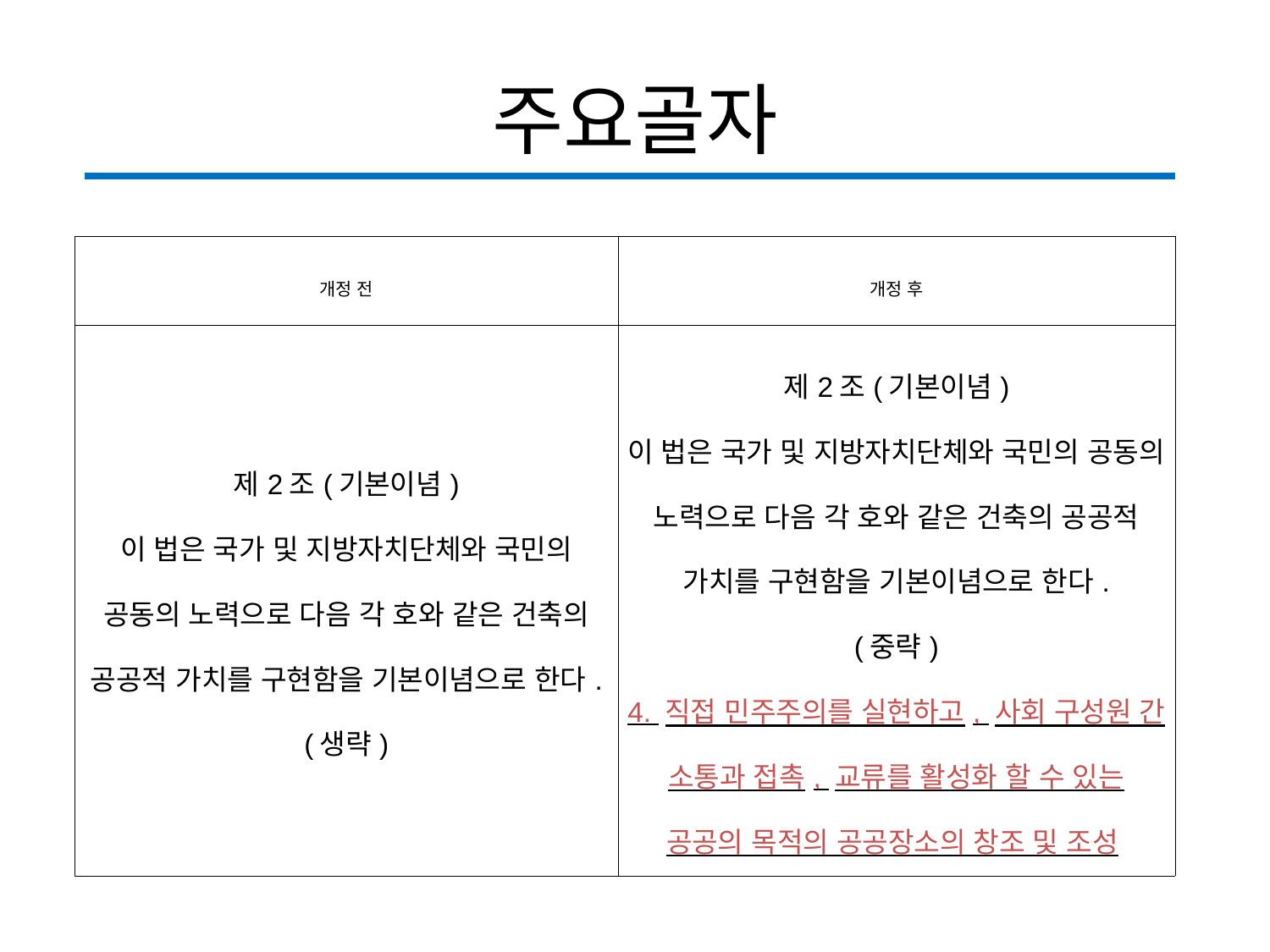

# 주요골자
| 개정 전 | 개정 후 |
| --- | --- |
| 제2조(기본이념) 이 법은 국가 및 지방자치단체와 국민의 공동의 노력으로 다음 각 호와 같은 건축의 공공적 가치를 구현함을 기본이념으로 한다. (생략) | 제2조(기본이념) 이 법은 국가 및 지방자치단체와 국민의 공동의 노력으로 다음 각 호와 같은 건축의 공공적 가치를 구현함을 기본이념으로 한다. (중략) 4. 직접 민주주의를 실현하고, 사회 구성원 간 소통과 접촉, 교류를 활성화 할 수 있는 공공의 목적의 공공장소의 창조 및 조성 |